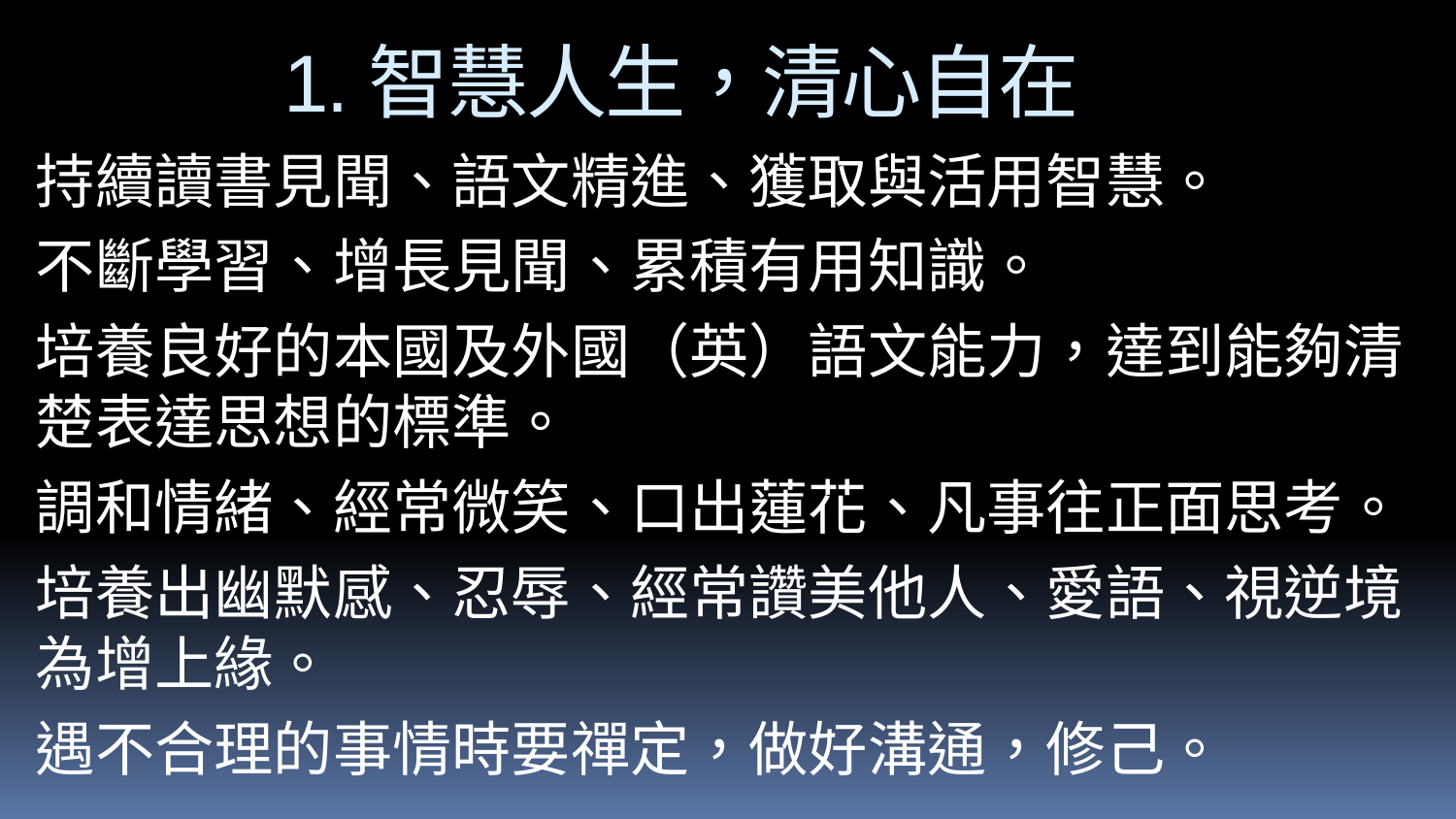

# 1.智慧人生，清心自在
持續讀書見聞、語文精進、獲取與活用智慧。
不斷學習、增長見聞、累積有用知識。
培養良好的本國及外國（英）語文能力，達到能夠清楚表達思想的標準。
調和情緒、經常微笑、口出蓮花、凡事往正面思考。
培養出幽默感、忍辱、經常讚美他人、愛語、視逆境為增上緣。
遇不合理的事情時要禪定，做好溝通，修己。